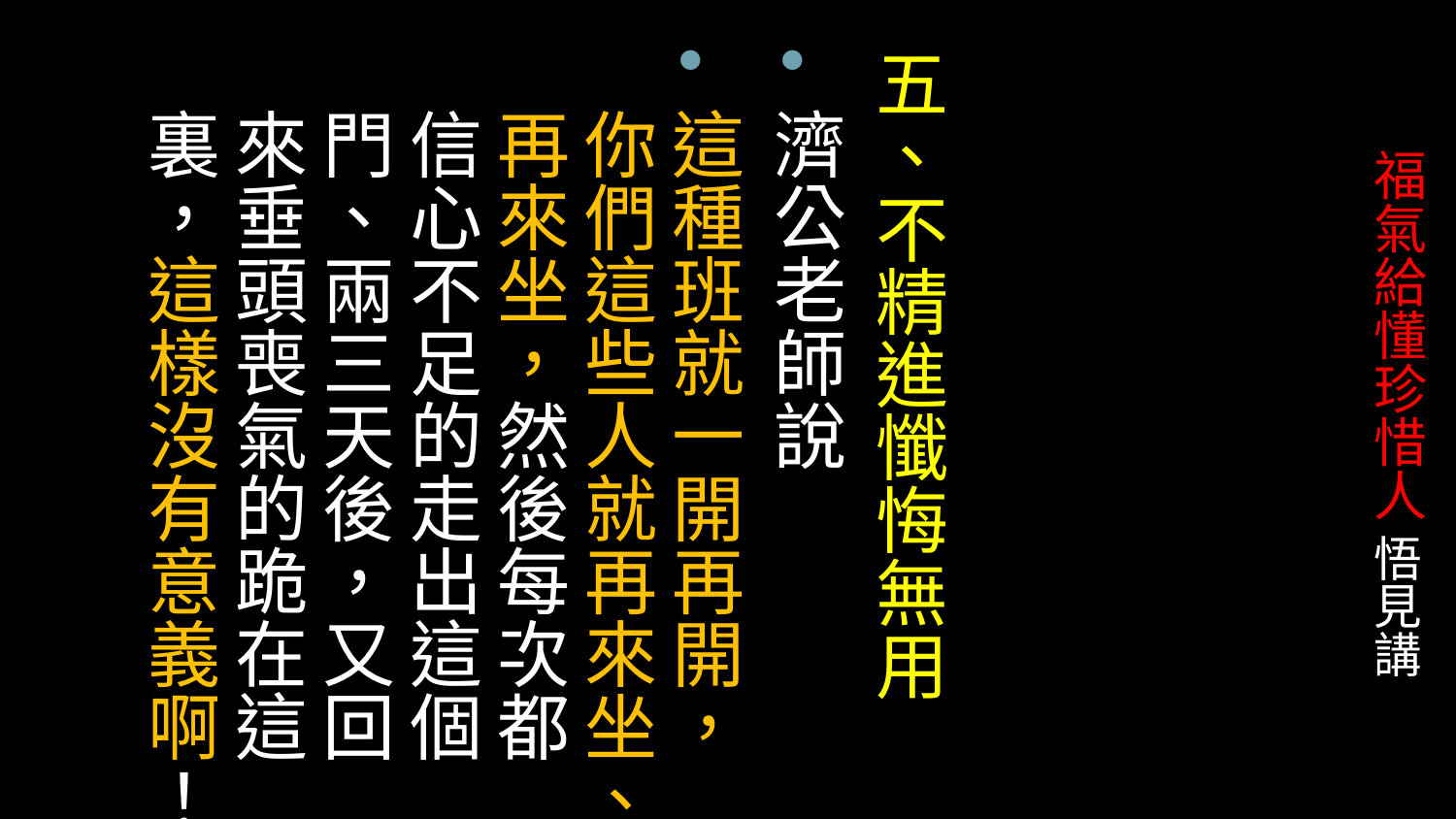

五、不精進懺悔無用
濟公老師說
這種班就一開再開，你們這些人就再來坐、再來坐，然後每次都信心不足的走出這個門、兩三天後，又回來垂頭喪氣的跪在這裏，這樣沒有意義啊！

# 福氣給懂珍惜人 悟見講